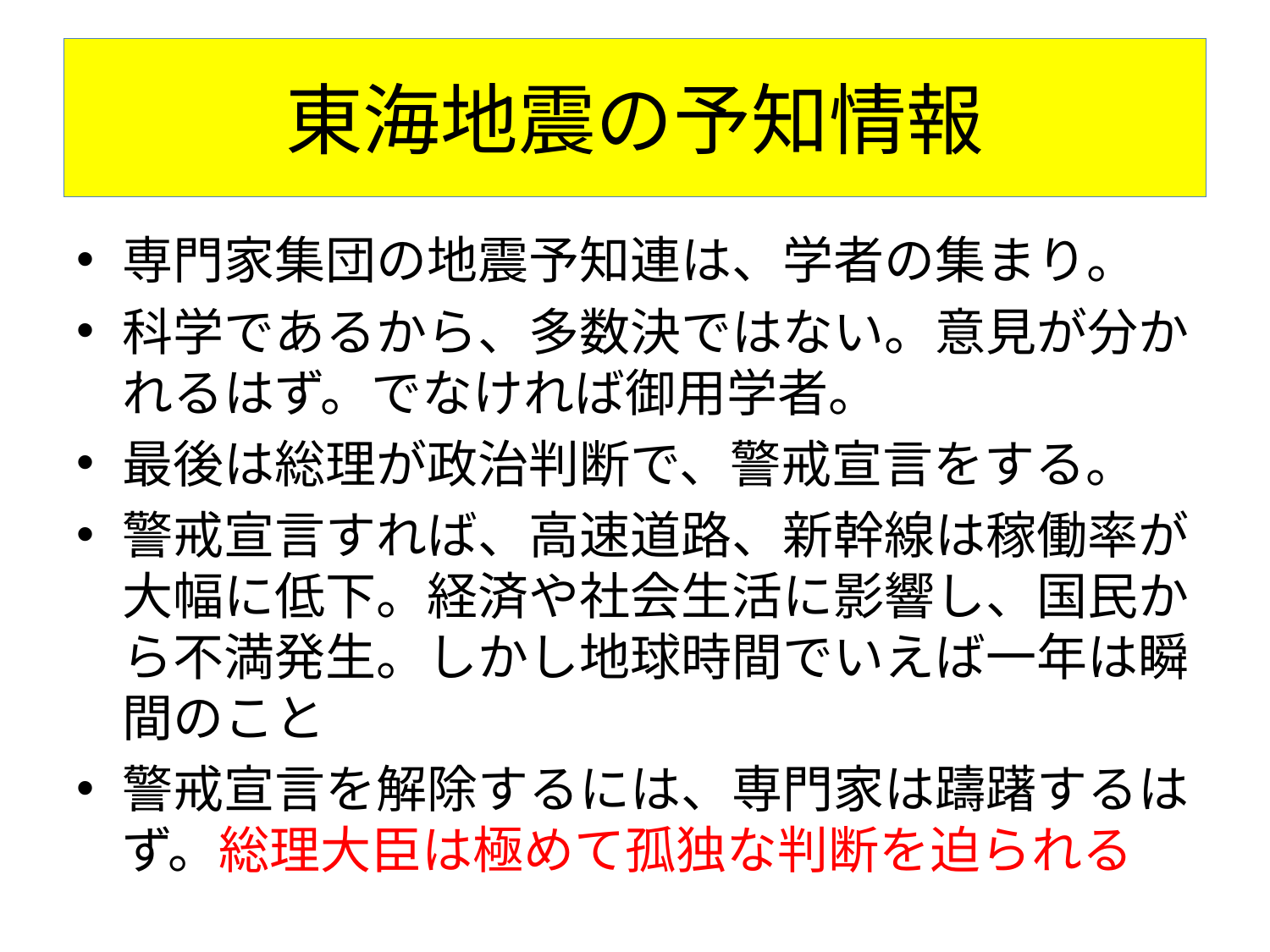

# 東海地震の予知情報
専門家集団の地震予知連は、学者の集まり。
科学であるから、多数決ではない。意見が分かれるはず。でなければ御用学者。
最後は総理が政治判断で、警戒宣言をする。
警戒宣言すれば、高速道路、新幹線は稼働率が大幅に低下。経済や社会生活に影響し、国民から不満発生。しかし地球時間でいえば一年は瞬間のこと
警戒宣言を解除するには、専門家は躊躇するはず。総理大臣は極めて孤独な判断を迫られる